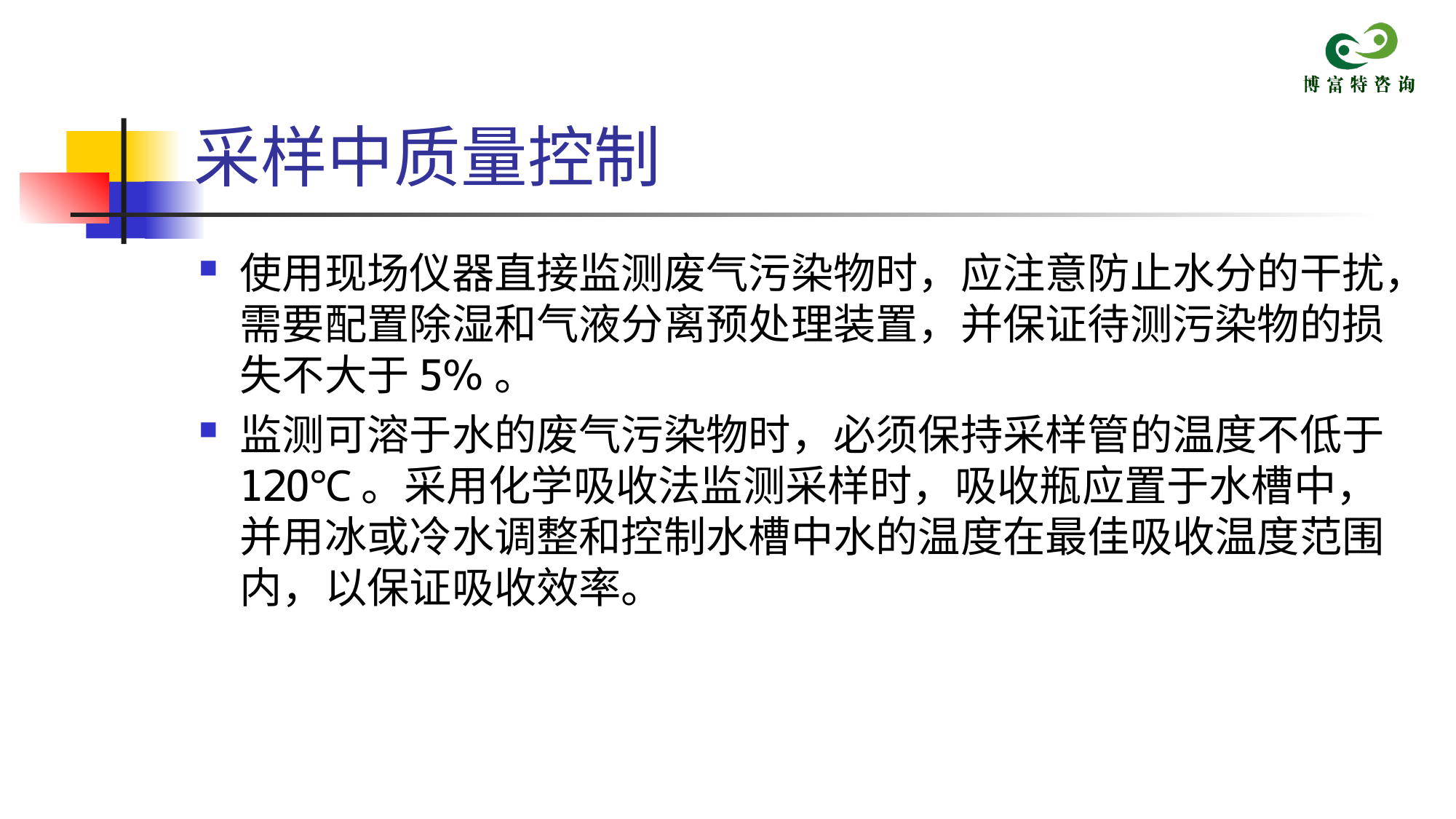

# 采样中质量控制
使用现场仪器直接监测废气污染物时，应注意防止水分的干扰，需要配置除湿和气液分离预处理装置，并保证待测污染物的损失不大于5%。
监测可溶于水的废气污染物时，必须保持采样管的温度不低于120℃。采用化学吸收法监测采样时，吸收瓶应置于水槽中，并用冰或冷水调整和控制水槽中水的温度在最佳吸收温度范围内，以保证吸收效率。